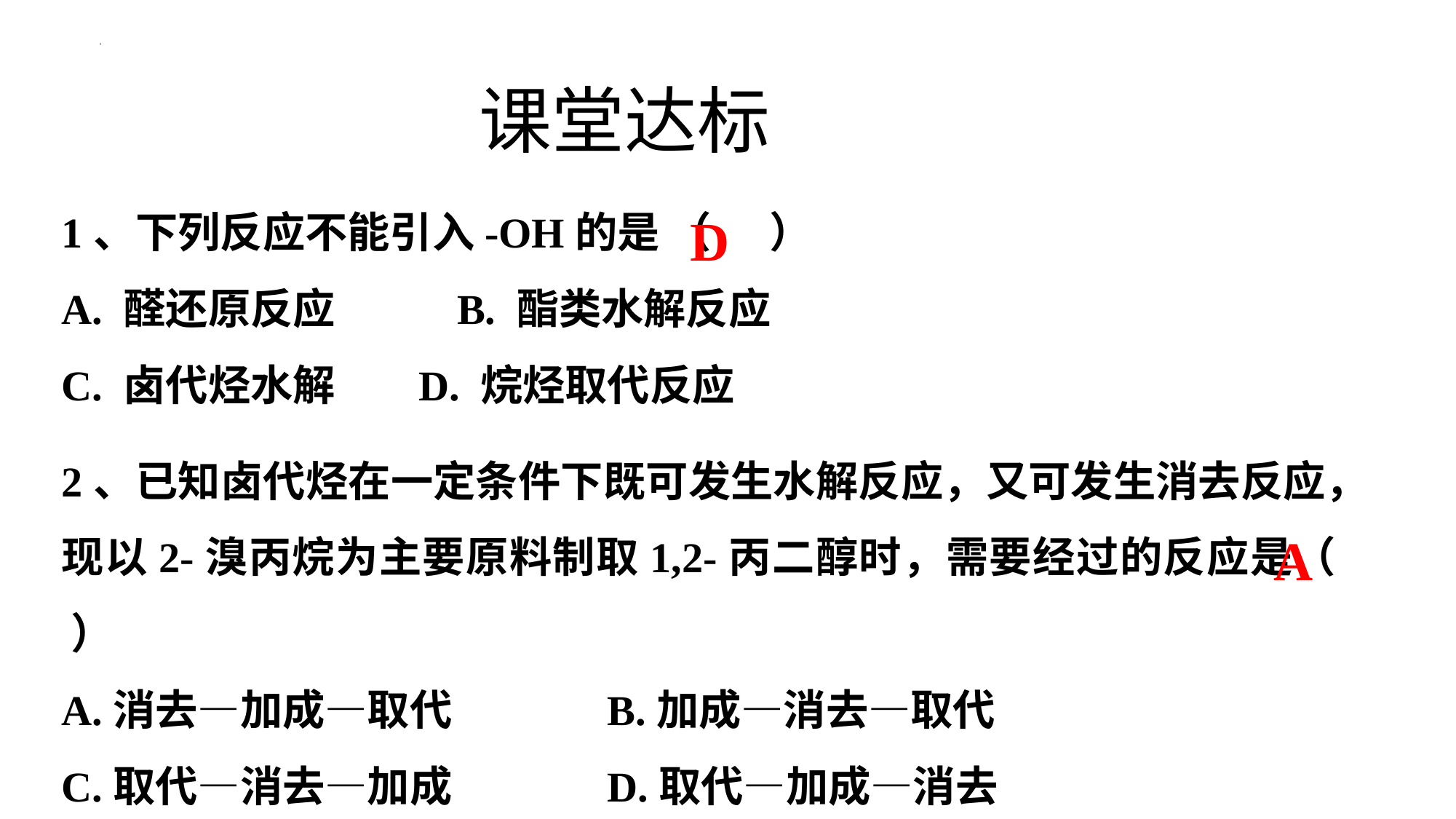

课堂达标
D
1、下列反应不能引入-OH的是 （      ）
A. 醛还原反应	      B. 酯类水解反应
C. 卤代烃水解	  D. 烷烃取代反应

2、已知卤代烃在一定条件下既可发生水解反应，又可发生消去反应，现以2-溴丙烷为主要原料制取1,2-丙二醇时，需要经过的反应是（     ）
A.消去—加成—取代  		B.加成—消去—取代
C.取代—消去—加成  		D.取代—加成—消去
A